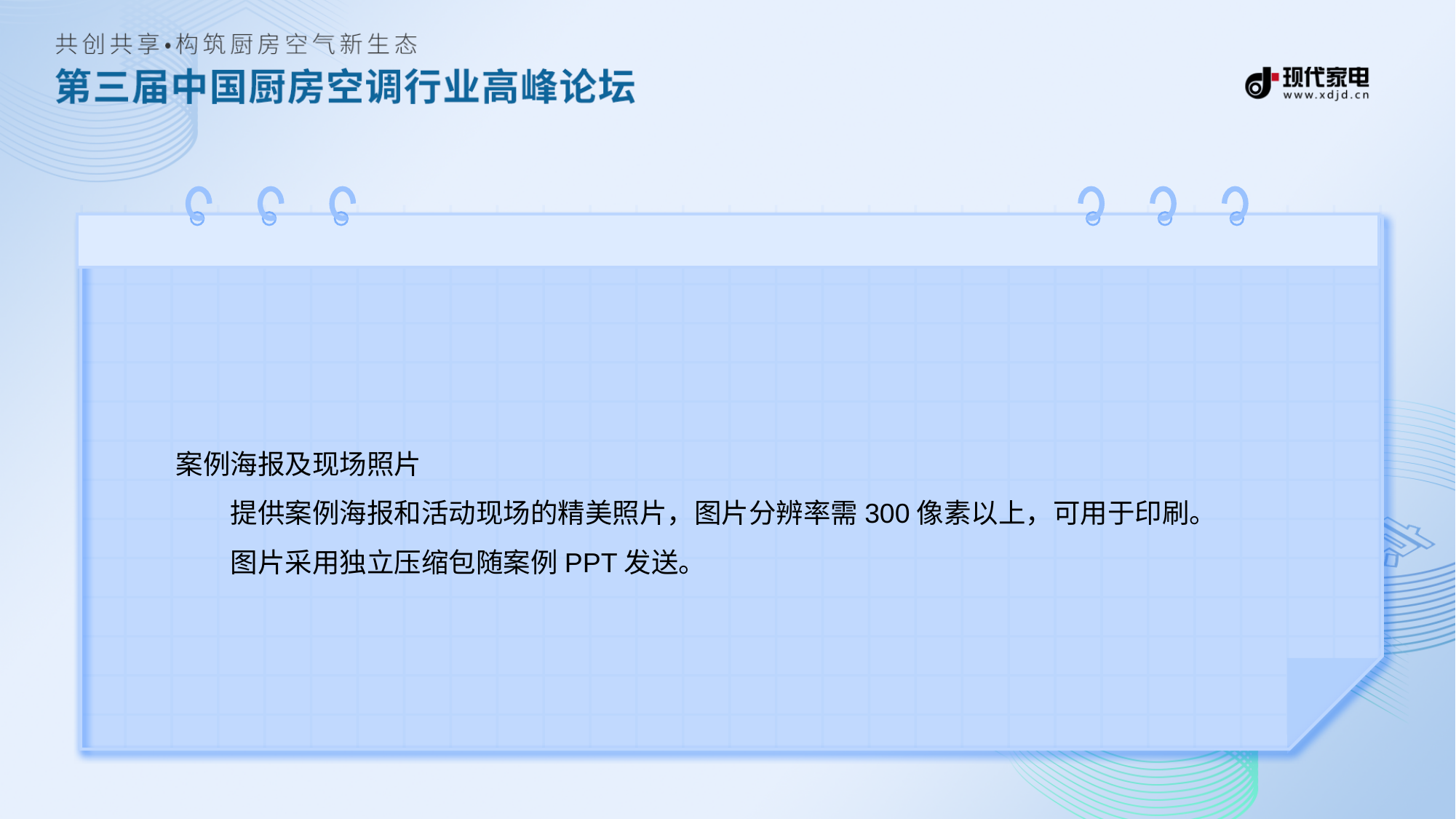

案例海报及现场照片
提供案例海报和活动现场的精美照片，图片分辨率需300像素以上，可用于印刷。
图片采用独立压缩包随案例PPT发送。